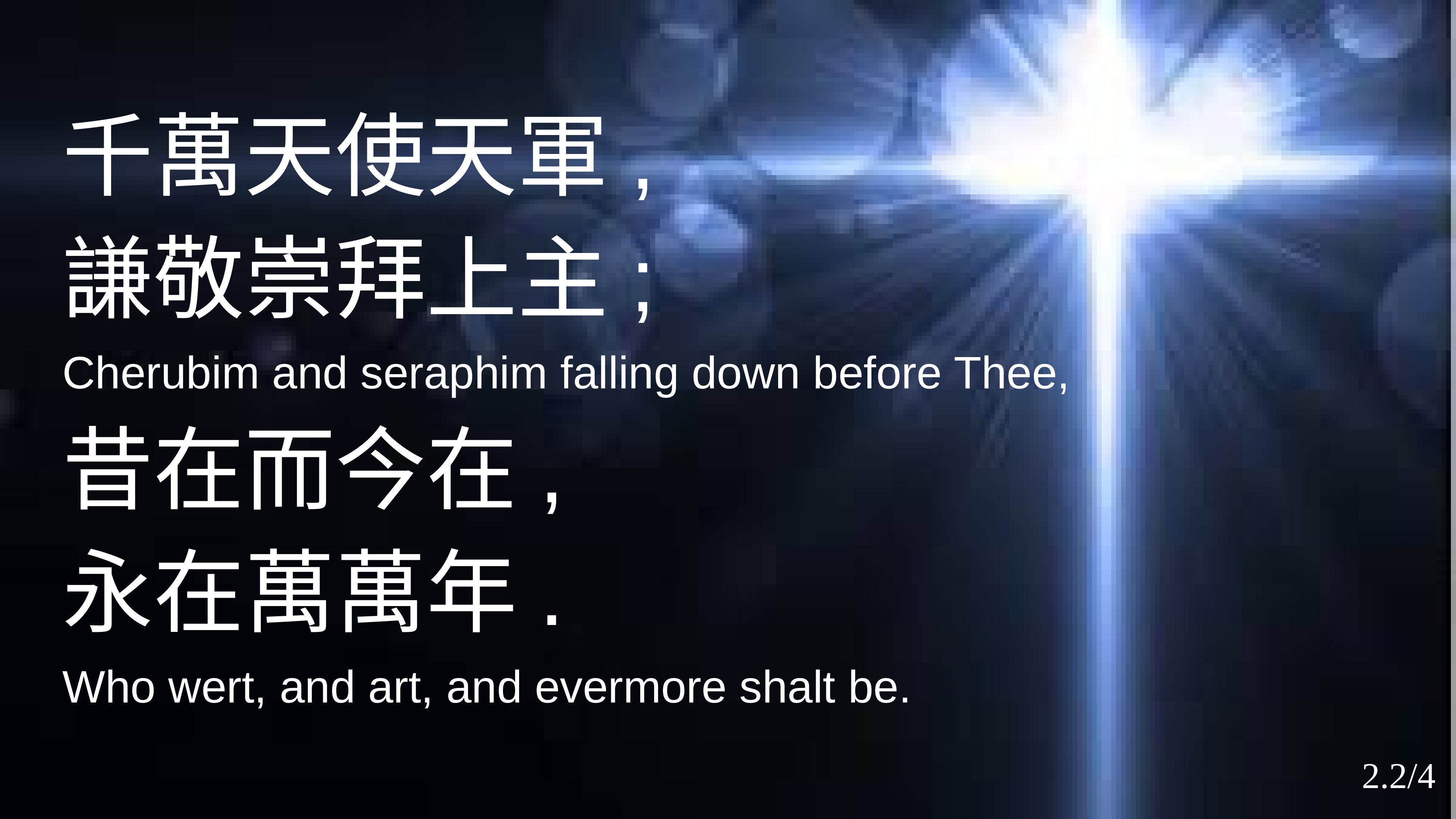

千萬天使天軍,
謙敬崇拜上主;
Cherubim and seraphim falling down before Thee,
昔在而今在,
永在萬萬年.
Who wert, and art, and evermore shalt be.
#
2.2/4